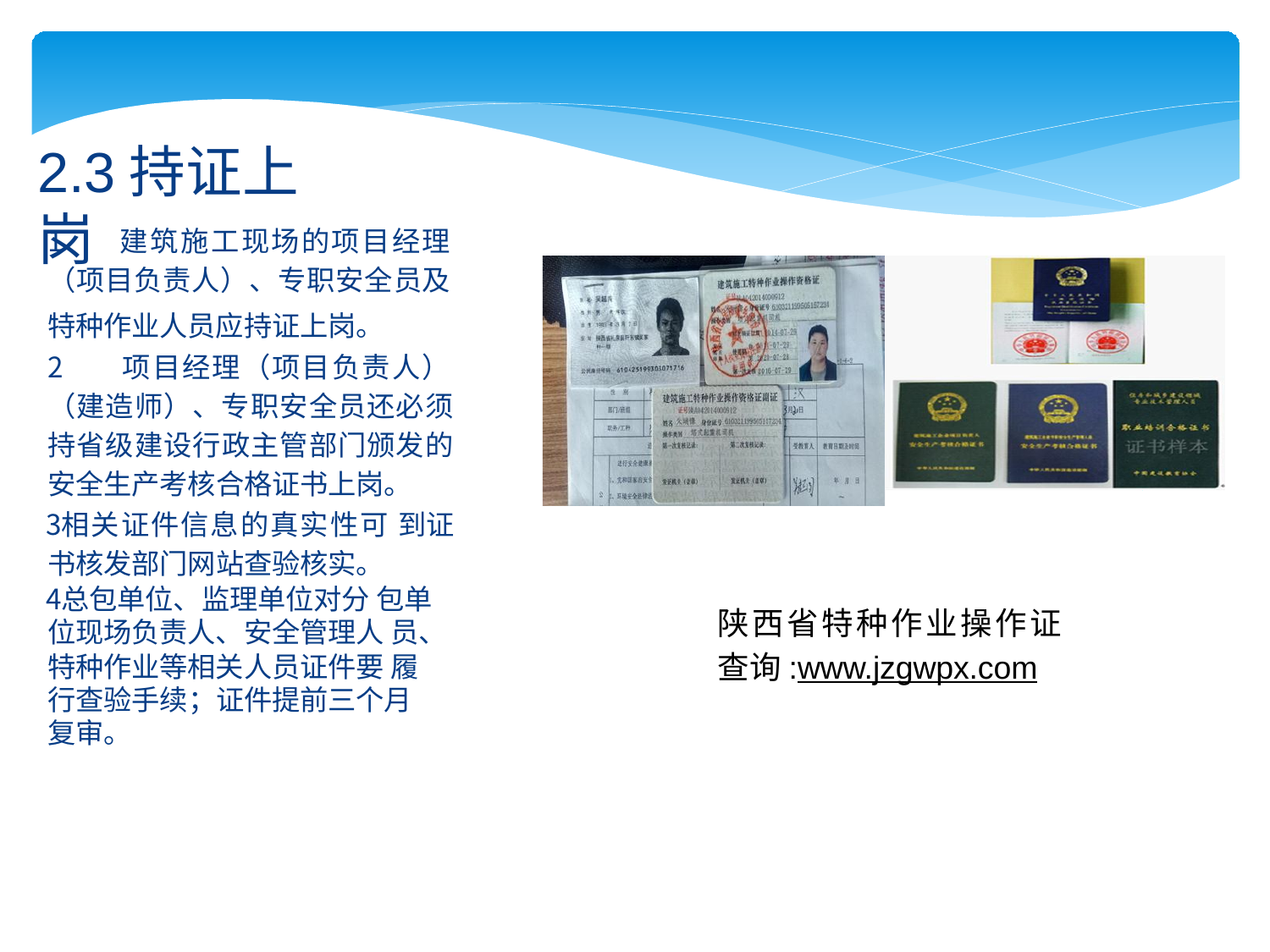

# 2.3持证上岗
建筑施工现场的项目经理
（项目负责人）、专职安全员及
特种作业人员应持证上岗。
项目经理（项目负责人）
（建造师）、专职安全员还必须 持省级建设行政主管部门颁发的 安全生产考核合格证书上岗。
相关证件信息的真实性可 到证书核发部门网站查验核实。
总包单位、监理单位对分 包单位现场负责人、安全管理人 员、特种作业等相关人员证件要 履行查验手续；证件提前三个月
复审。

陕西省特种作业操作证
查询:www.jzgwpx.com